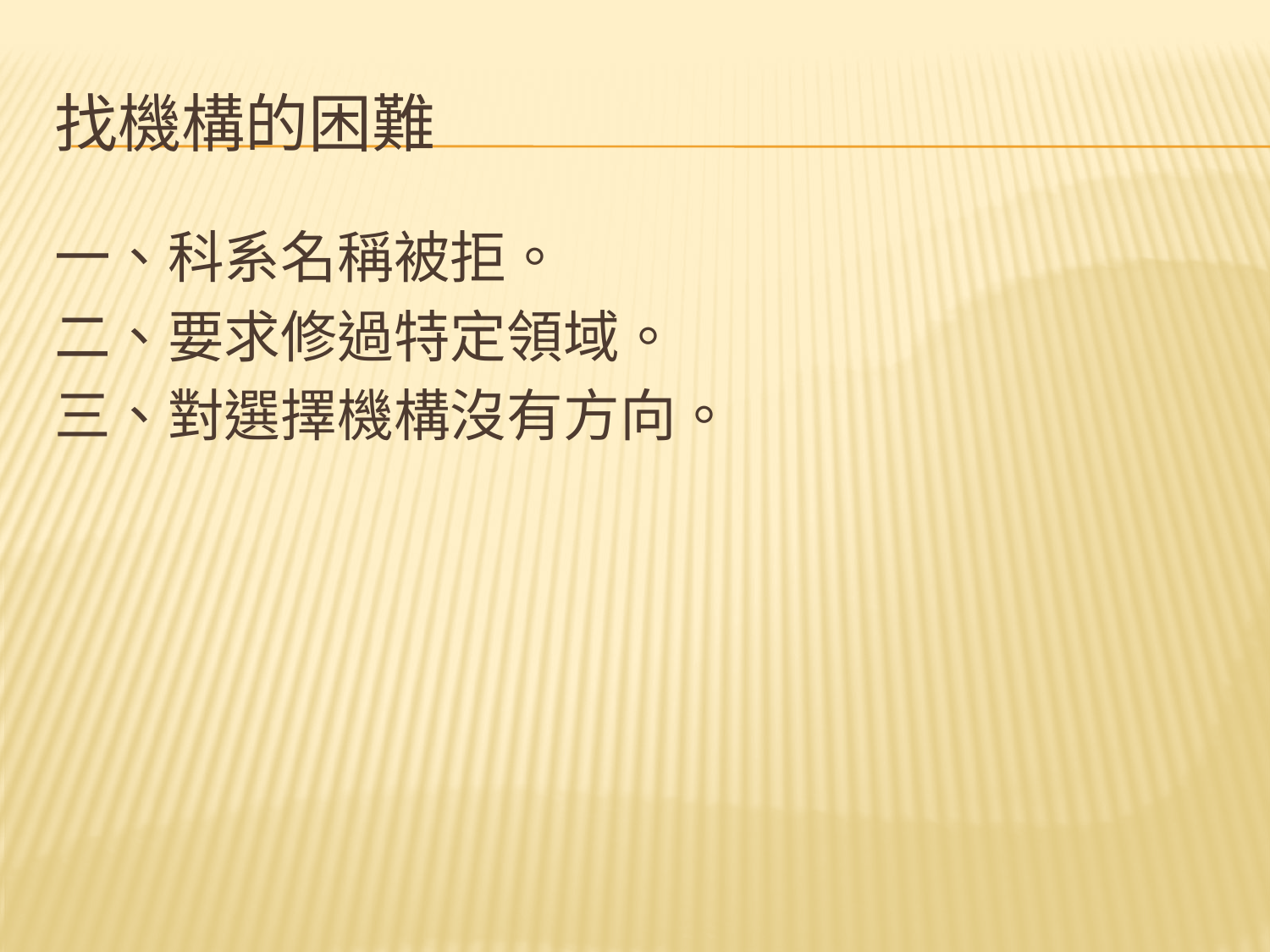

# 找機構的困難
一、科系名稱被拒。
二、要求修過特定領域。
三、對選擇機構沒有方向。